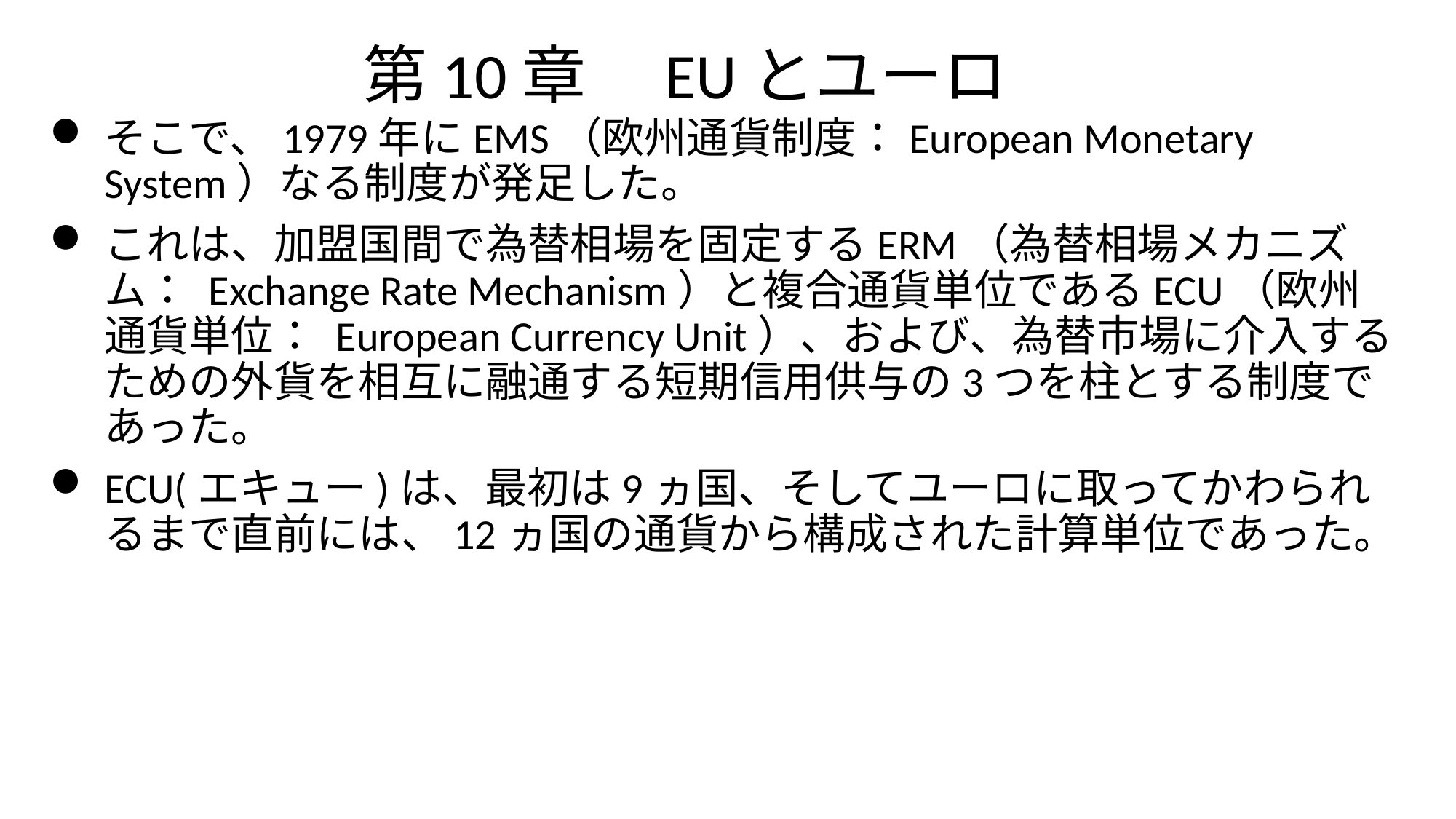

# 第10章　EUとユーロ
そこで、1979年にEMS（欧州通貨制度：European Monetary System）なる制度が発足した。
これは、加盟国間で為替相場を固定するERM（為替相場メカニズム： Exchange Rate Mechanism）と複合通貨単位であるECU（欧州通貨単位： European Currency Unit）、および、為替市場に介入するための外貨を相互に融通する短期信用供与の3つを柱とする制度であった。
ECU(エキュー)は、最初は9ヵ国、そしてユーロに取ってかわられるまで直前には、12ヵ国の通貨から構成された計算単位であった。